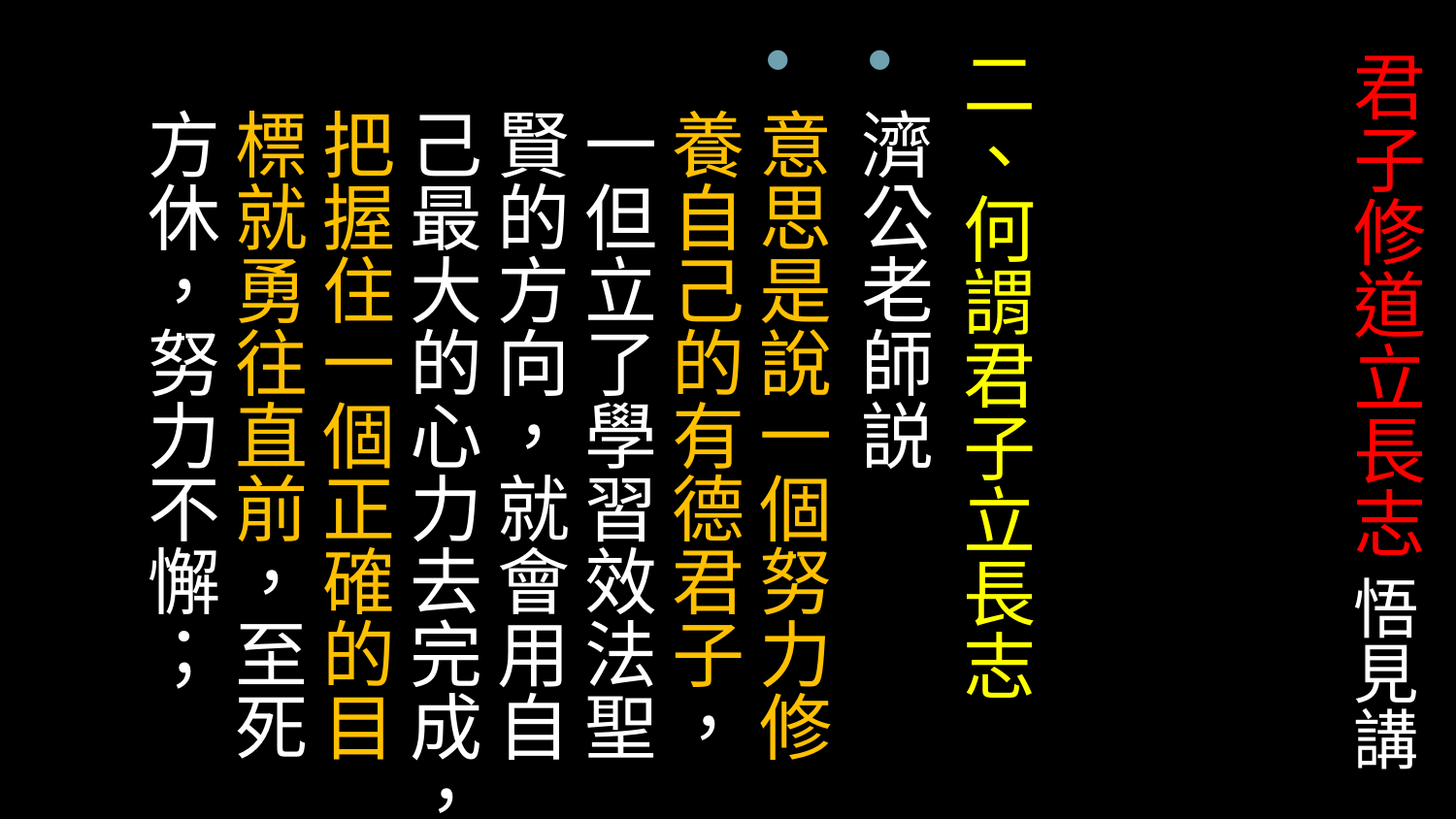

二、何謂君子立長志
濟公老師説
意思是說一個努力修養自己的有德君子，一但立了學習效法聖賢的方向，就會用自己最大的心力去完成，把握住一個正確的目標就勇往直前，至死方休，努力不懈；

# 君子修道立長志 悟見講